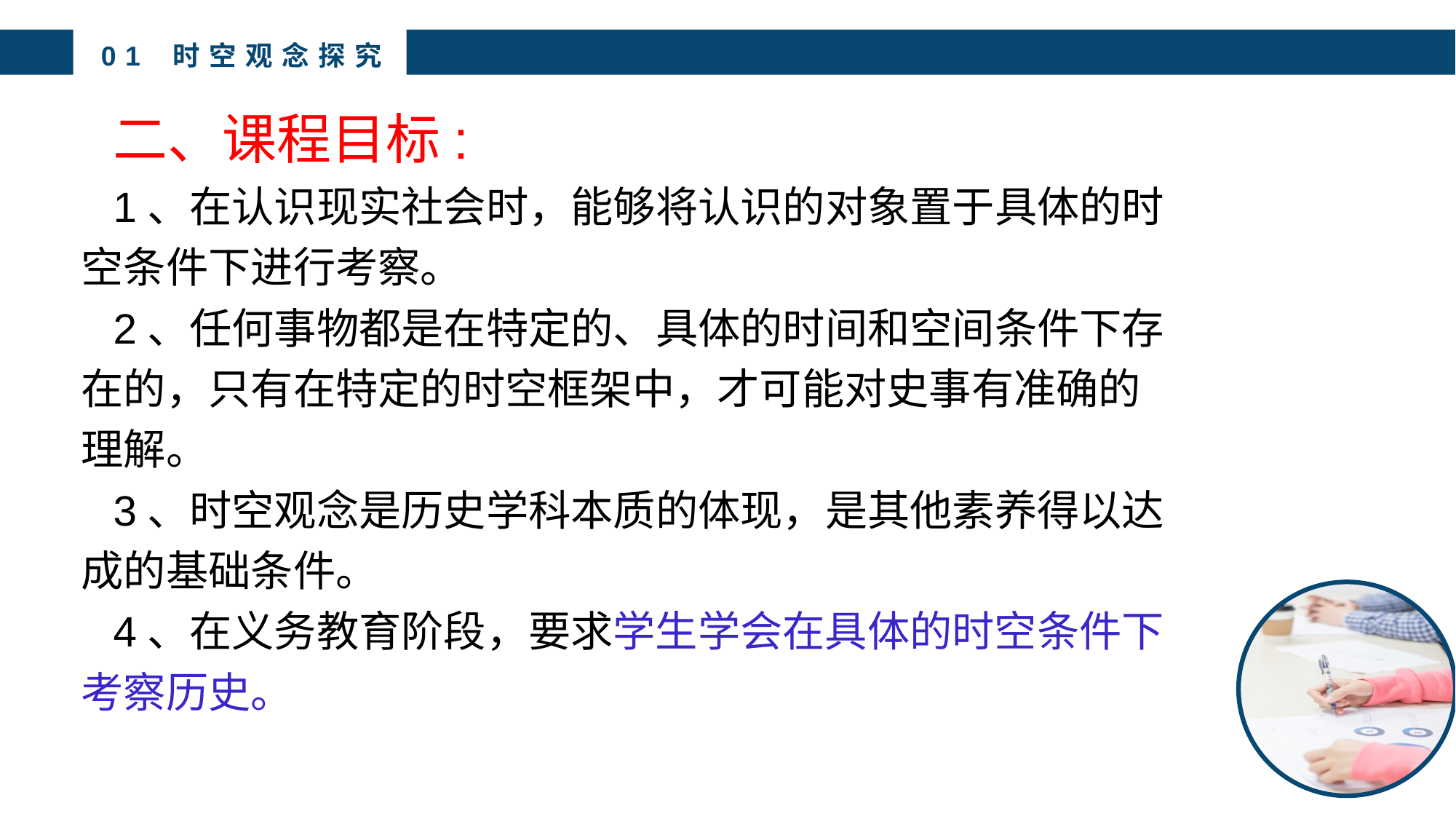

01 时空观念探究
二、课程目标:
1、在认识现实社会时，能够将认识的对象置于具体的时空条件下进行考察。
2、任何事物都是在特定的、具体的时间和空间条件下存在的，只有在特定的时空框架中，才可能对史事有准确的理解。
3、时空观念是历史学科本质的体现，是其他素养得以达成的基础条件。
4、在义务教育阶段，要求学生学会在具体的时空条件下考察历史。